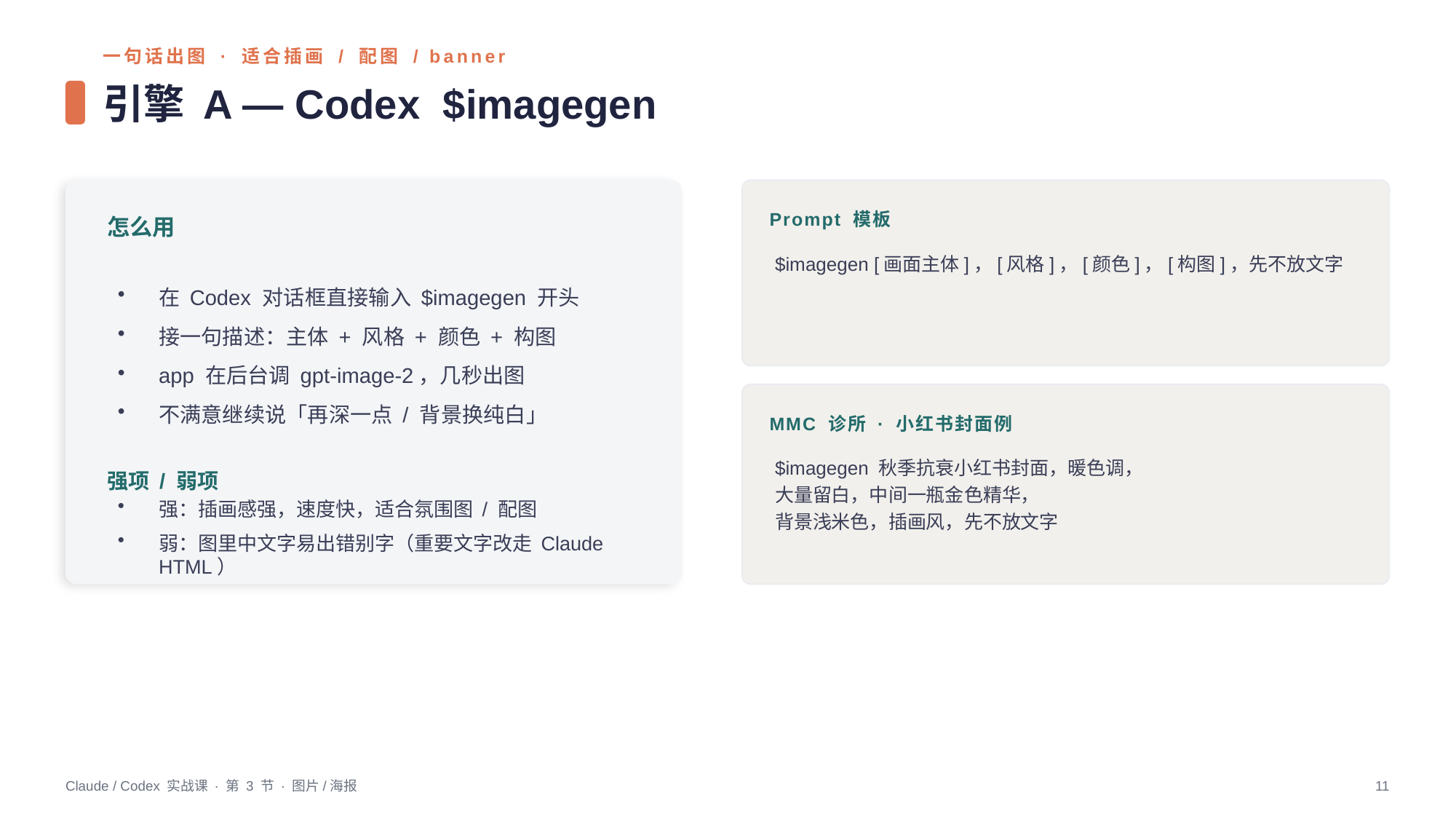

一句话出图 · 适合插画 / 配图 / banner
引擎 A — Codex  $imagegen

Prompt 模板
怎么用
$imagegen [画面主体]，[风格]，[颜色]，[构图]，先不放文字
在 Codex 对话框直接输入 $imagegen 开头
接一句描述：主体 + 风格 + 颜色 + 构图
app 在后台调 gpt-image-2，几秒出图
不满意继续说「再深一点 / 背景换纯白」

MMC 诊所 · 小红书封面例
$imagegen 秋季抗衰小红书封面，暖色调，
大量留白，中间一瓶金色精华，
背景浅米色，插画风，先不放文字
强项 / 弱项
强：插画感强，速度快，适合氛围图 / 配图
弱：图里中文字易出错别字（重要文字改走 Claude HTML）
Claude / Codex 实战课 · 第 3 节 · 图片/海报
11